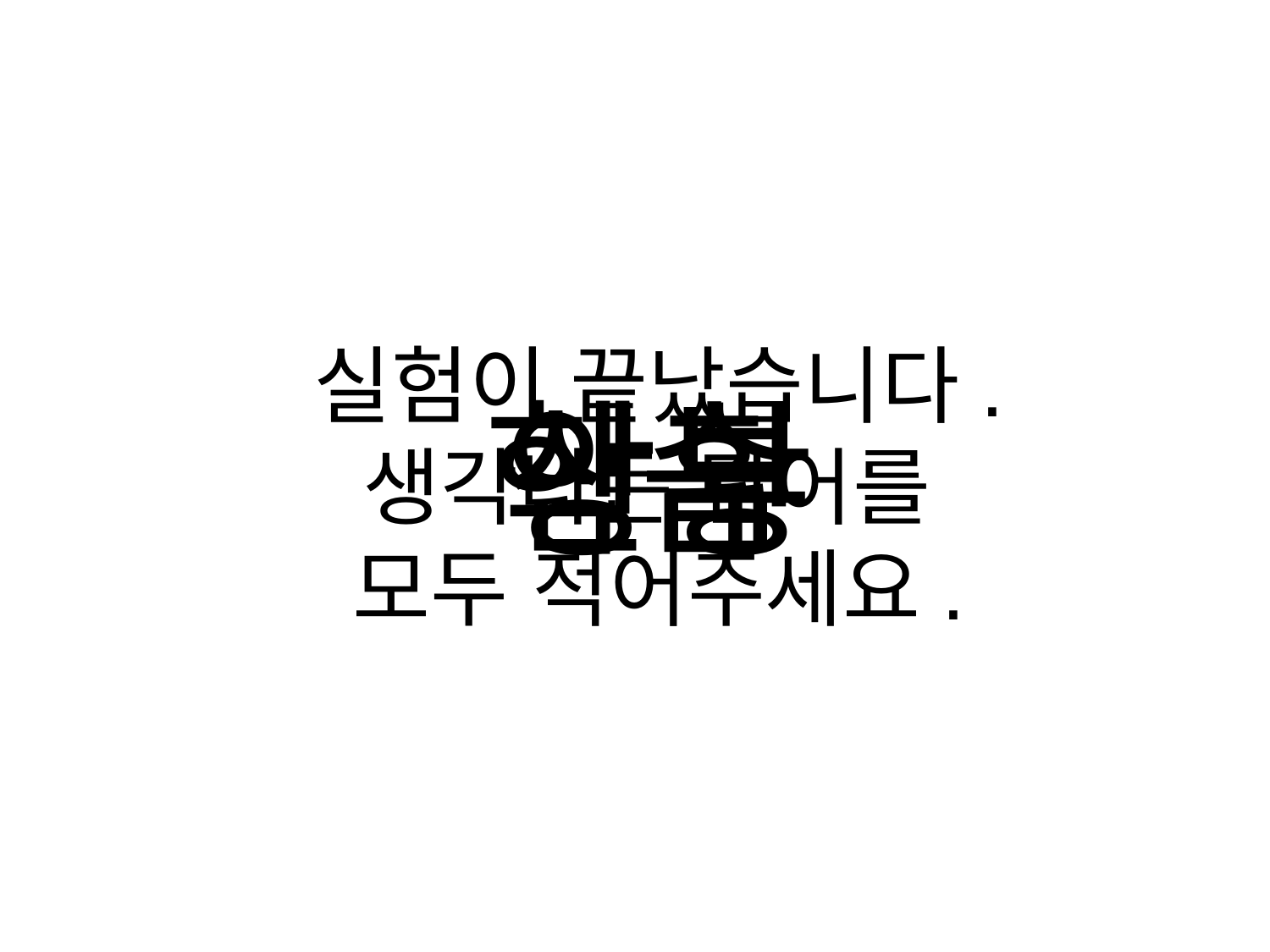

실험이 끝났습니다.
생각나는 단어를
모두 적어주세요.
학습
안부
상황